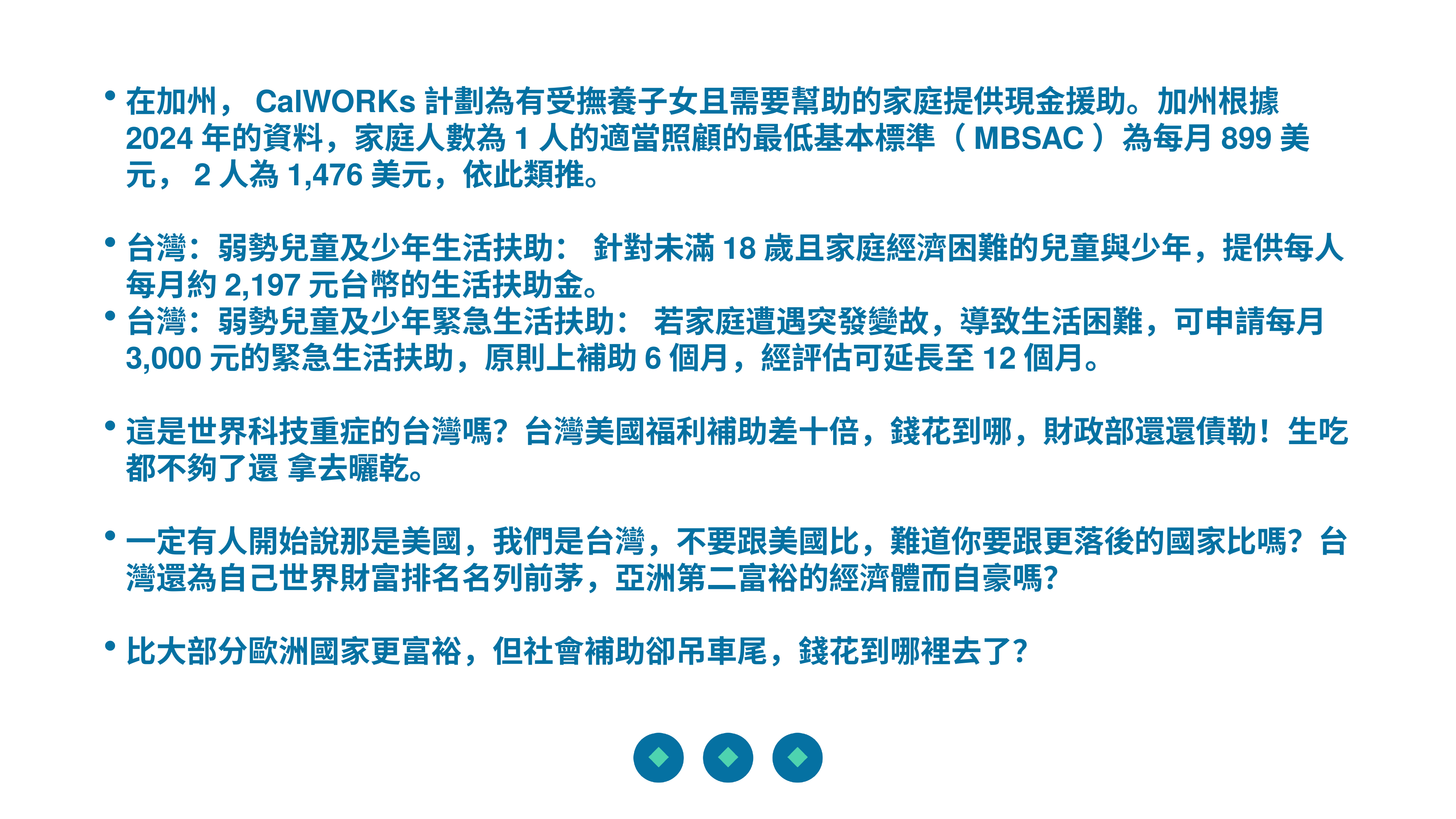

在加州，CalWORKs計劃為有受撫養子女且需要幫助的家庭提供現金援助。加州根據2024年的資料，家庭人數為1人的適當照顧的最低基本標準（MBSAC）為每月899美元，2人為1,476美元，依此類推。

台灣：弱勢兒童及少年生活扶助： 針對未滿18歲且家庭經濟困難的兒童與少年，提供每人每月約2,197元台幣的生活扶助金。
台灣：弱勢兒童及少年緊急生活扶助： 若家庭遭遇突發變故，導致生活困難，可申請每月3,000元的緊急生活扶助，原則上補助6個月，經評估可延長至12個月。

這是世界科技重症的台灣嗎？台灣美國福利補助差十倍，錢花到哪，財政部還還債勒！生吃都不夠了還 拿去曬乾。

一定有人開始說那是美國，我們是台灣，不要跟美國比，難道你要跟更落後的國家比嗎？台灣還為自己世界財富排名名列前茅，亞洲第二富裕的經濟體而自豪嗎？

比大部分歐洲國家更富裕，但社會補助卻吊車尾，錢花到哪裡去了？